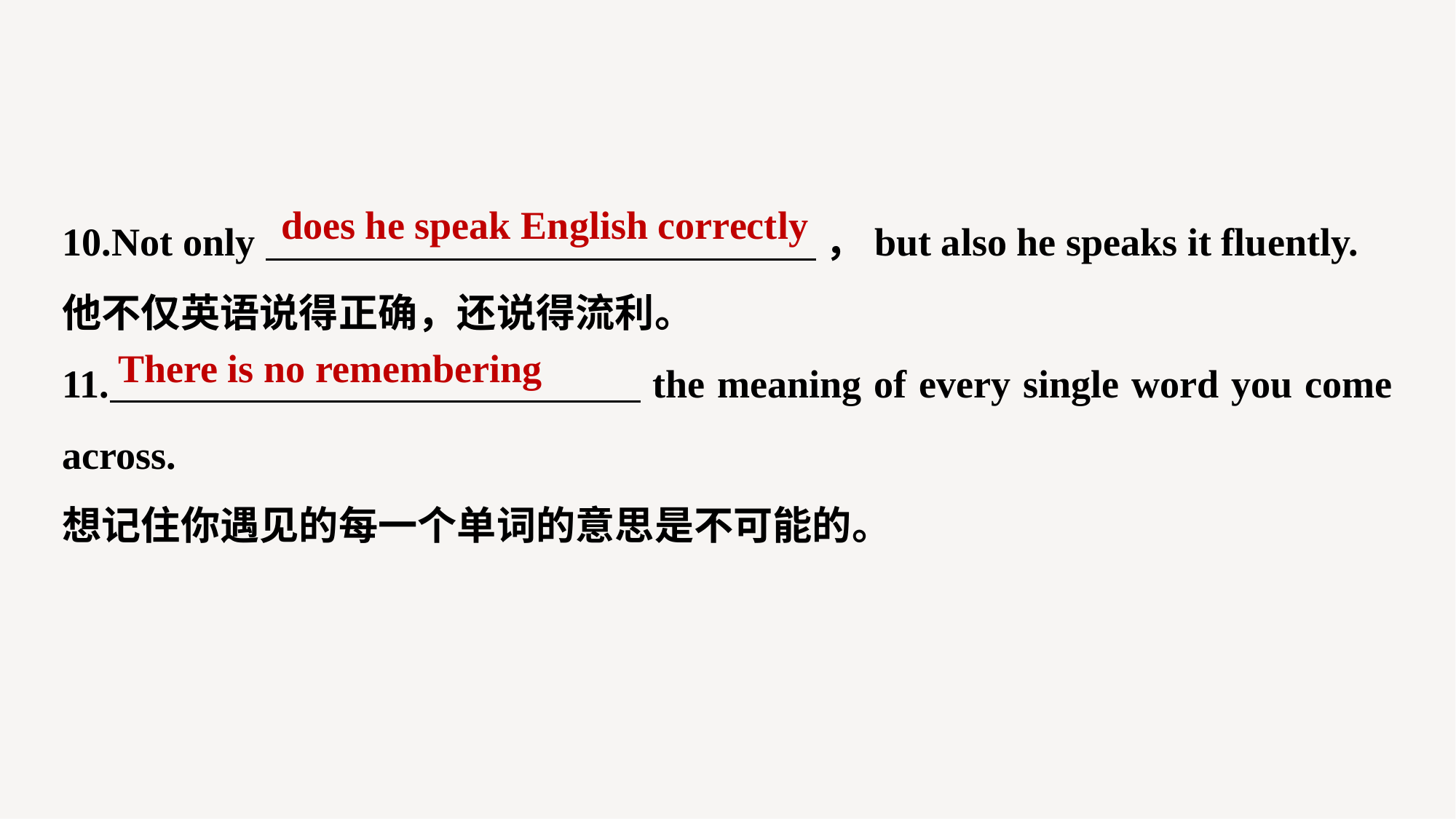

10.Not only                                                         ，but also he speaks it fluently.
他不仅英语说得正确，还说得流利。
11.                                             the meaning of every single word you come across.
想记住你遇见的每一个单词的意思是不可能的。
does he speak English correctly
There is no remembering